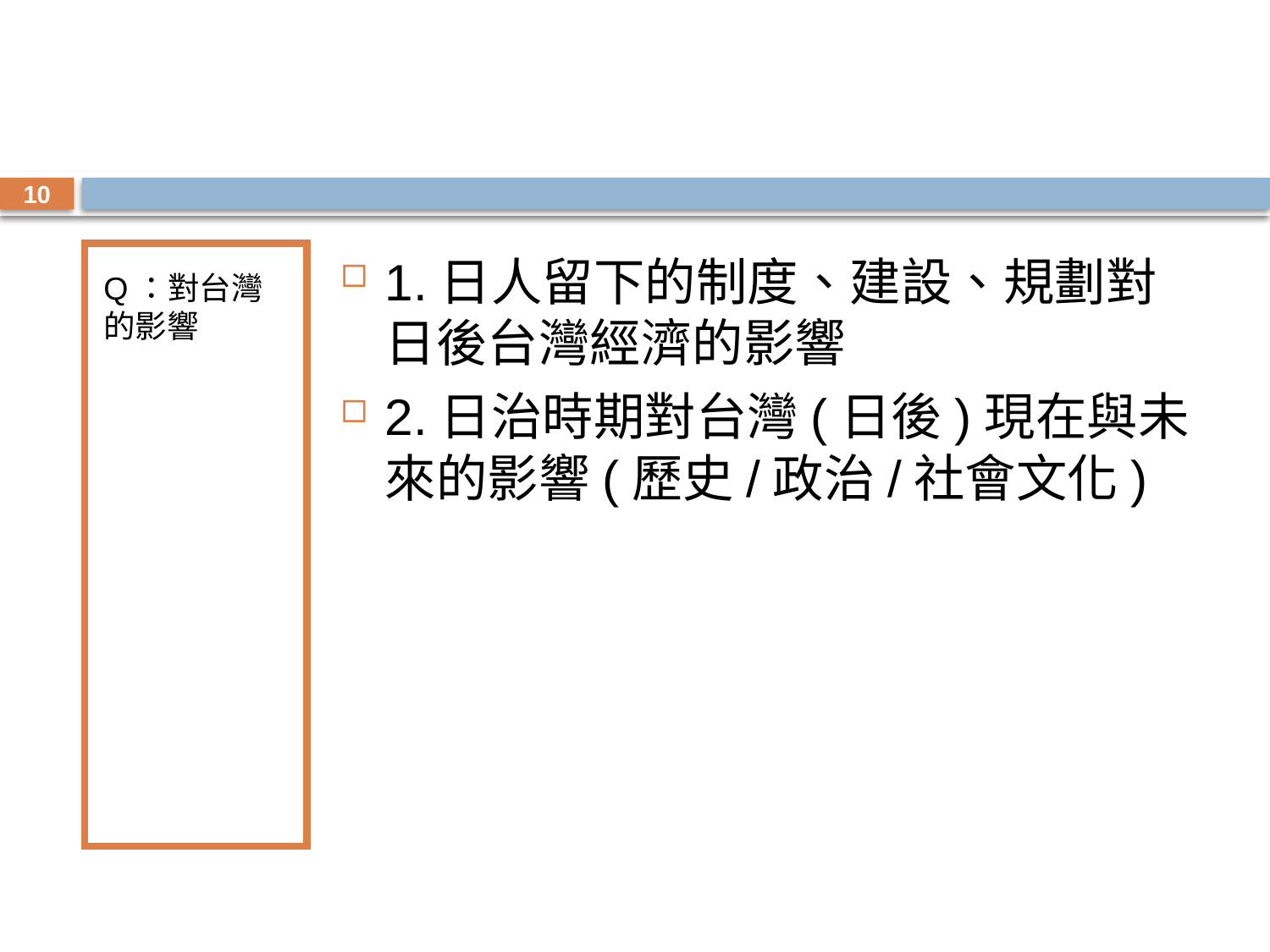

#
10
Q：對台灣的影響
1.日人留下的制度、建設、規劃對日後台灣經濟的影響
2.日治時期對台灣(日後)現在與未來的影響(歷史/政治/社會文化)